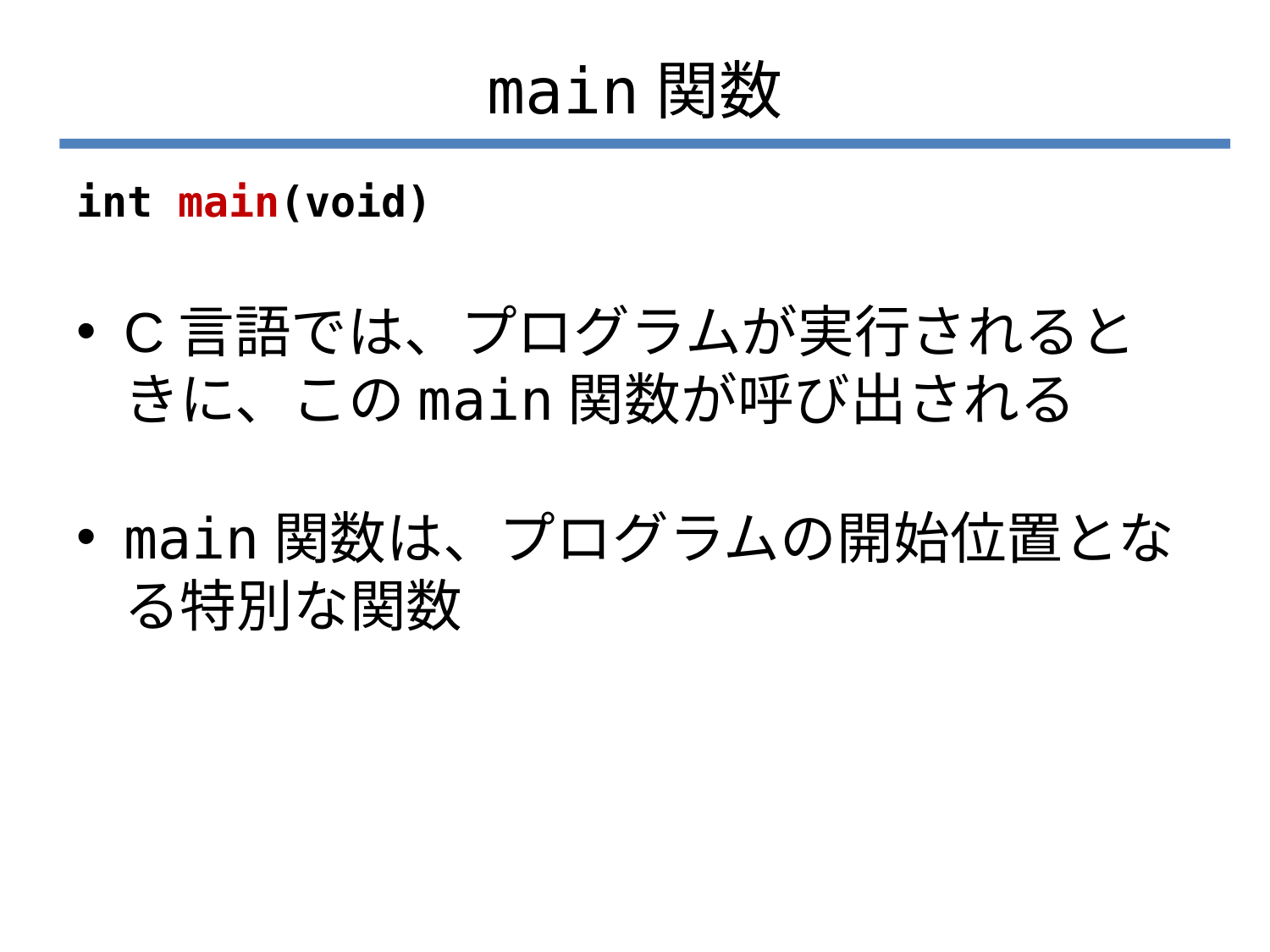

# main関数
int main(void)

C言語では、プログラムが実行されるときに、このmain関数が呼び出される

main関数は、プログラムの開始位置となる特別な関数